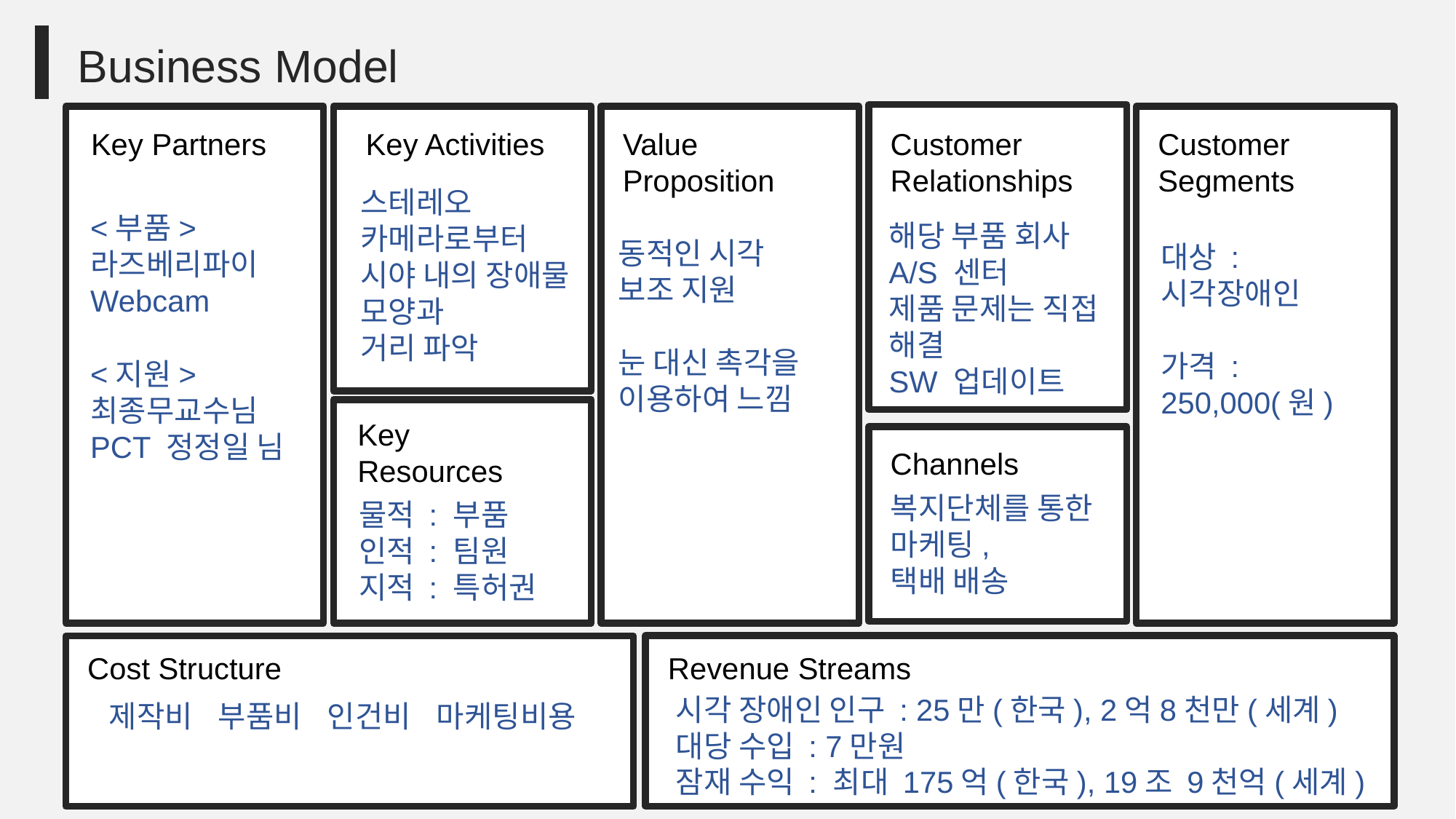

Business Model

Customer Relationships

Value Proposition

Customer Segments

Key Partners
<부품>
라즈베리파이
Webcam

<지원>
최종무교수님
PCT 정정일 님

Key Activities
스테레오 카메라로부터 시야 내의 장애물 모양과
거리 파악

Key Resources

Channels

Revenue Streams

Cost Structure
해당 부품 회사 A/S 센터
제품 문제는 직접 해결
SW 업데이트
동적인 시각
보조 지원

눈 대신 촉각을 이용하여 느낌
대상 : 시각장애인

가격 :
250,000(원)
복지단체를 통한 마케팅,
택배 배송
물적 : 부품
인적 : 팀원
지적 : 특허권
시각 장애인 인구 : 25만(한국), 2억8천만(세계)
대당 수입 : 7만원
잠재 수익 : 최대 175억(한국), 19조 9천억(세계)
제작비	부품비	인건비	마케팅비용